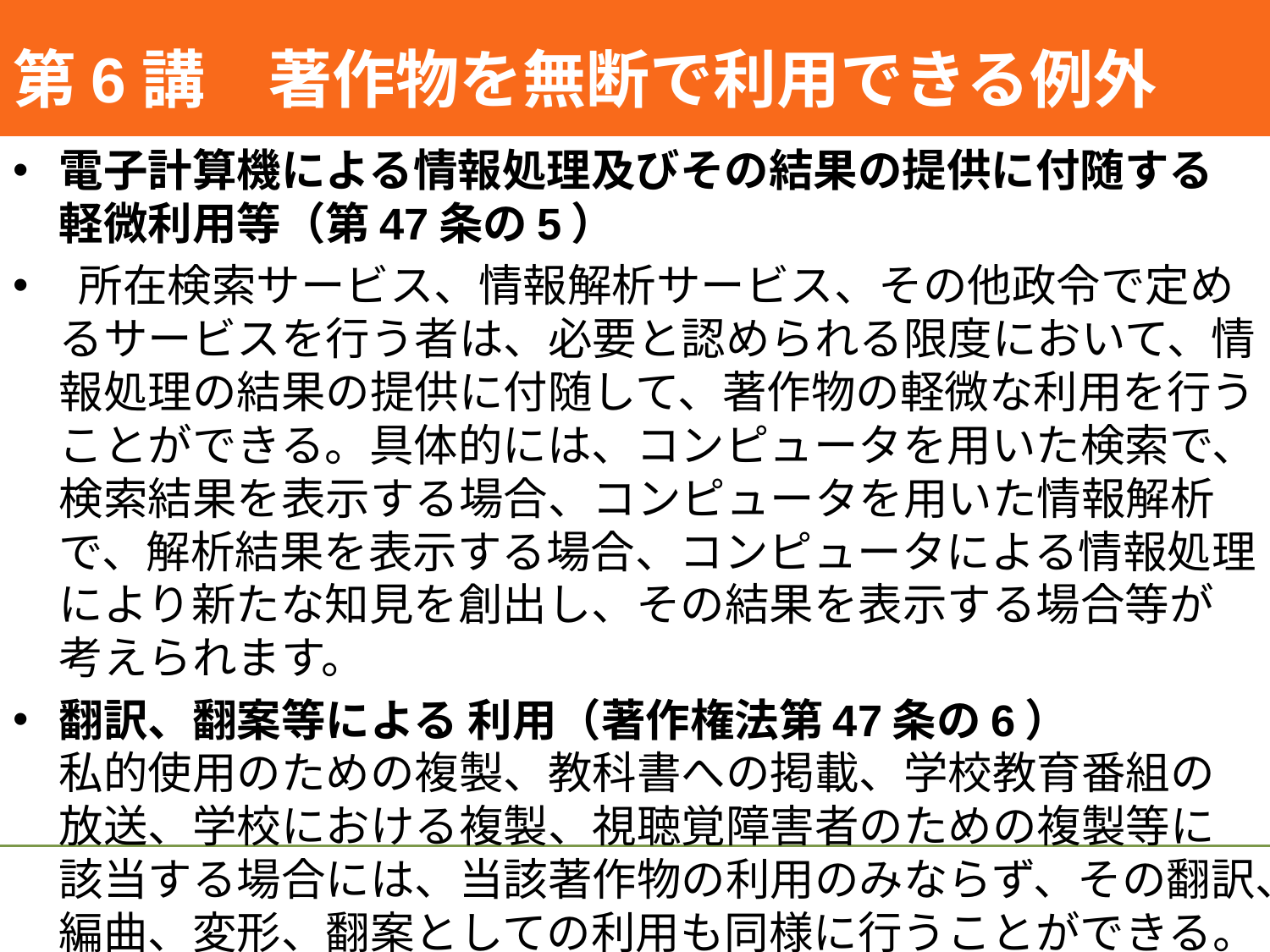

#
第6講　著作物を無断で利用できる例外
電子計算機による情報処理及びその結果の提供に付随する軽微利用等（第47条の5）
 所在検索サービス、情報解析サービス、その他政令で定めるサービスを行う者は、必要と認められる限度において、情報処理の結果の提供に付随して、著作物の軽微な利用を行うことができる。具体的には、コンピュータを用いた検索で、検索結果を表示する場合、コンピュータを用いた情報解析で、解析結果を表示する場合、コンピュータによる情報処理により新たな知見を創出し、その結果を表示する場合等が考えられます。
翻訳、翻案等による 利用（著作権法第47条の6）
私的使用のための複製、教科書への掲載、学校教育番組の放送、学校における複製、視聴覚障害者のための複製等に該当する場合には、当該著作物の利用のみならず、その翻訳、編曲、変形、翻案としての利用も同様に行うことができる。